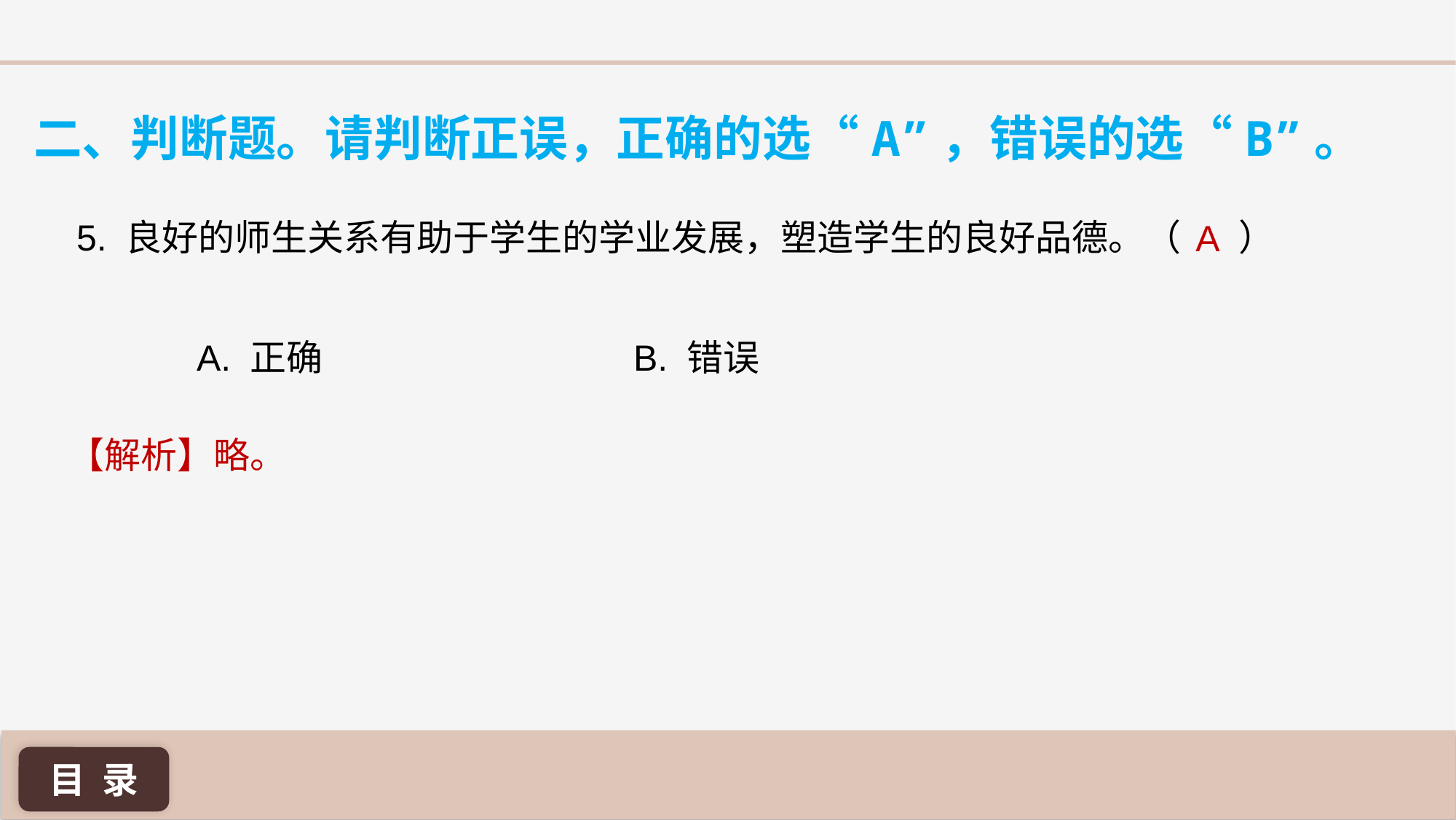

二、判断题。请判断正误，正确的选“A”，错误的选“B”。
A
5. 良好的师生关系有助于学生的学业发展，塑造学生的良好品德。（       ）
A. 正确 			B. 错误
【解析】略。